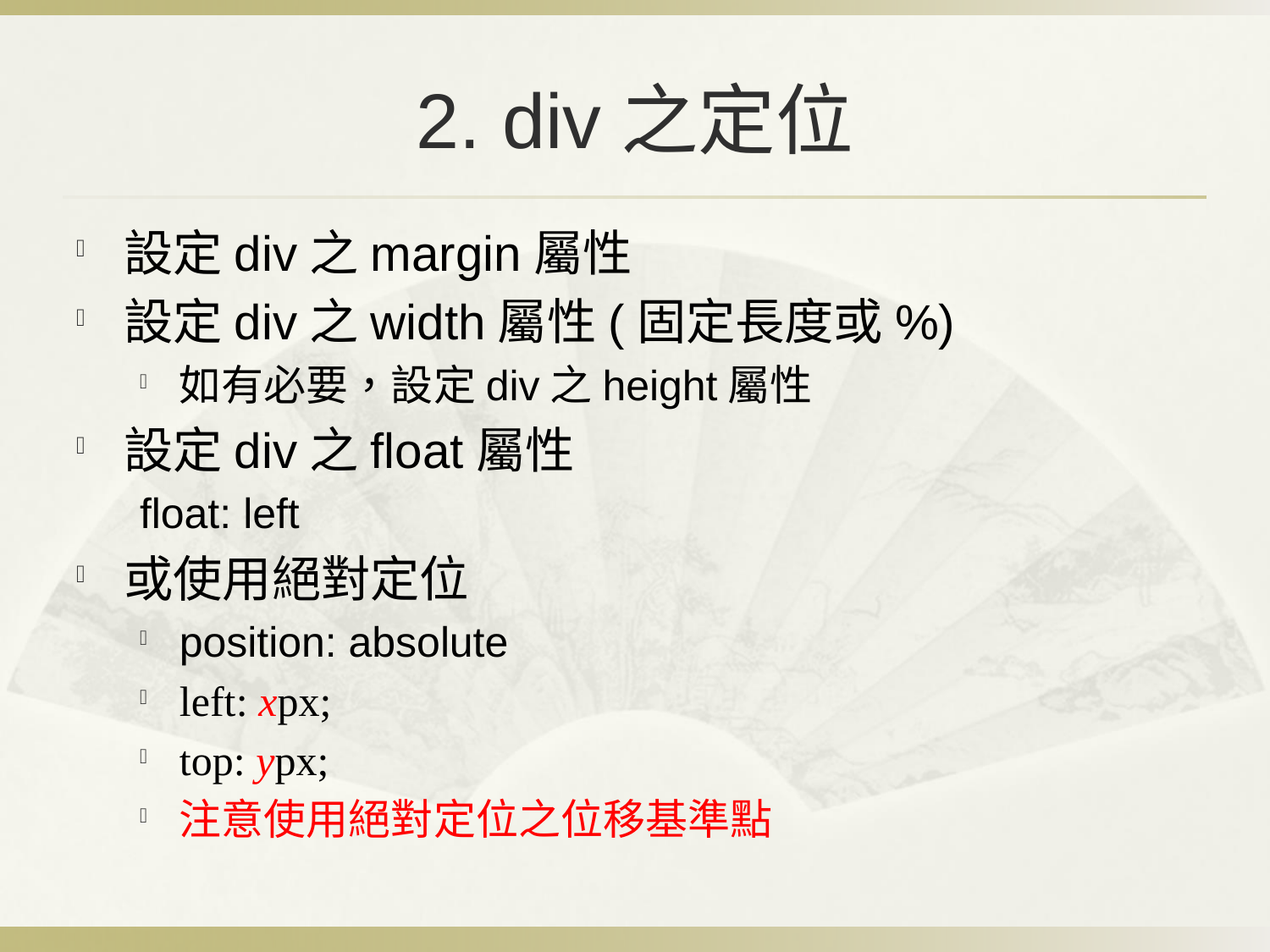

# 2. div之定位
設定div之margin屬性
設定div之width屬性(固定長度或%)
如有必要，設定div之height屬性
設定div之float屬性
float: left
或使用絕對定位
position: absolute
left: xpx;
top: ypx;
注意使用絕對定位之位移基準點